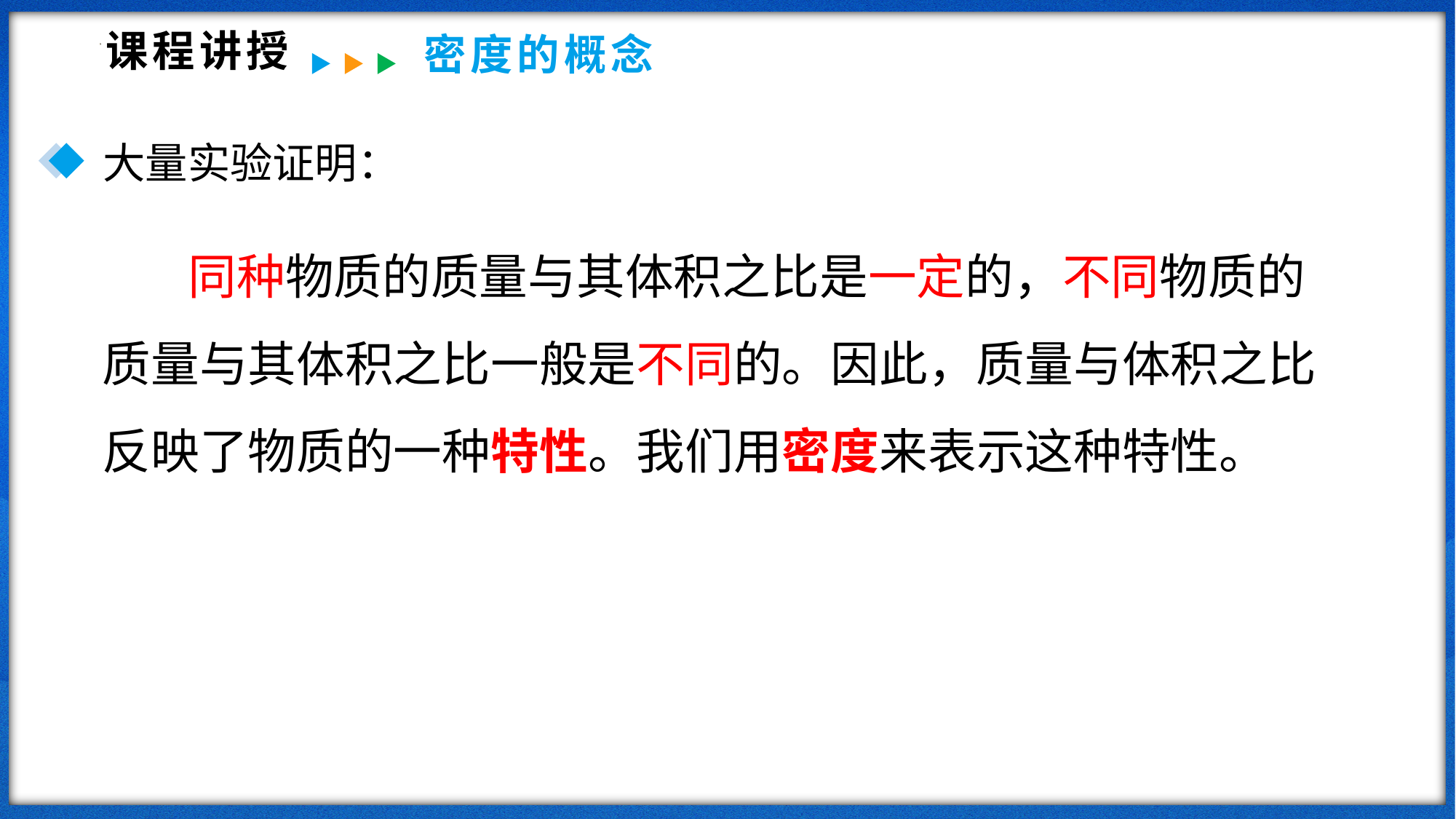

课程讲授
密度的概念

大量实验证明：

同种物质的质量与其体积之比是一定的，不同物质的质量与其体积之比一般是不同的。因此，质量与体积之比反映了物质的一种特性。我们用密度来表示这种特性。